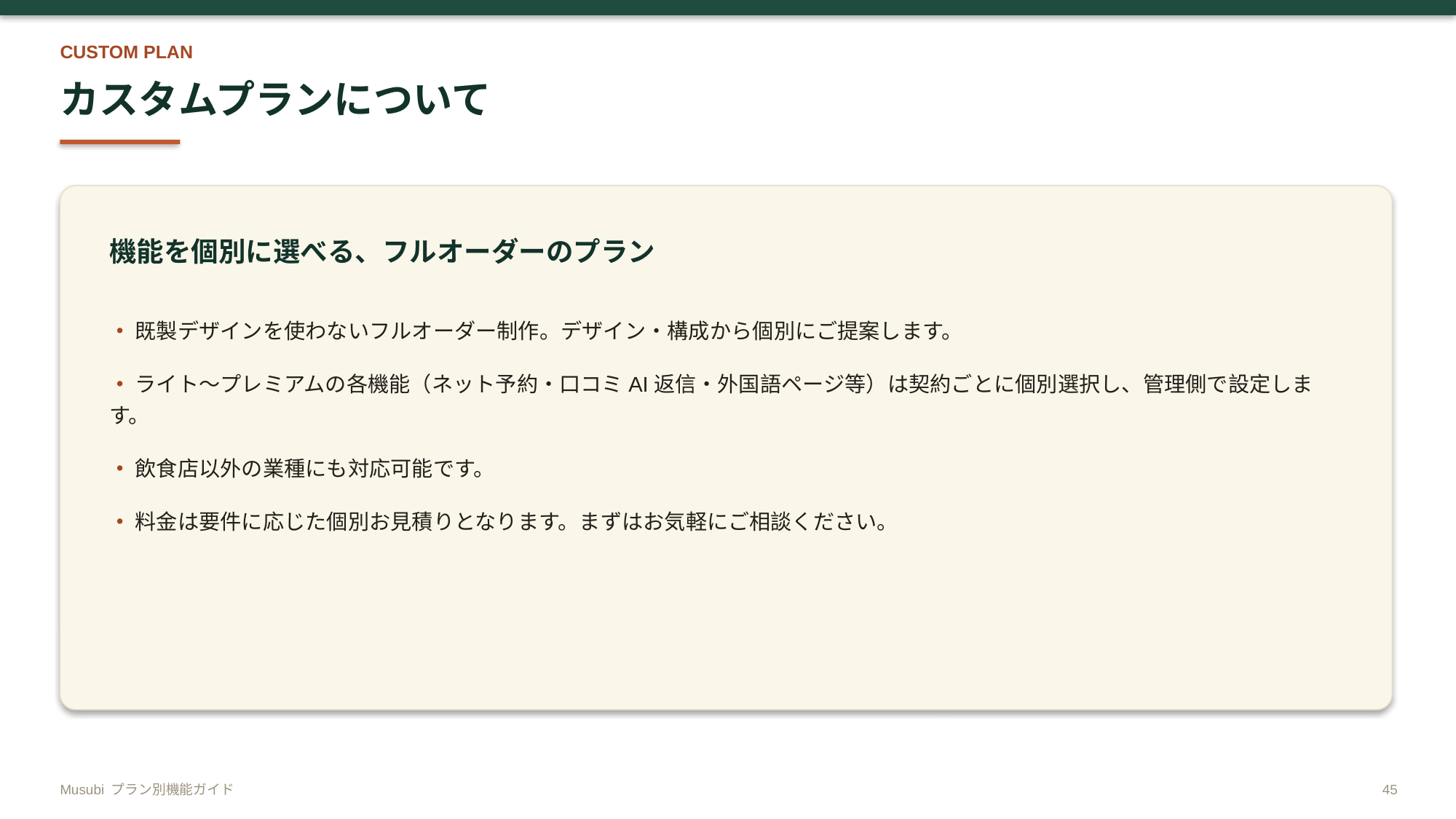

CUSTOM PLAN
カスタムプランについて

機能を個別に選べる、フルオーダーのプラン
・ 既製デザインを使わないフルオーダー制作。デザイン・構成から個別にご提案します。
・ ライト〜プレミアムの各機能（ネット予約・口コミAI返信・外国語ページ等）は契約ごとに個別選択し、管理側で設定します。
・ 飲食店以外の業種にも対応可能です。
・ 料金は要件に応じた個別お見積りとなります。まずはお気軽にご相談ください。
Musubi プラン別機能ガイド
45